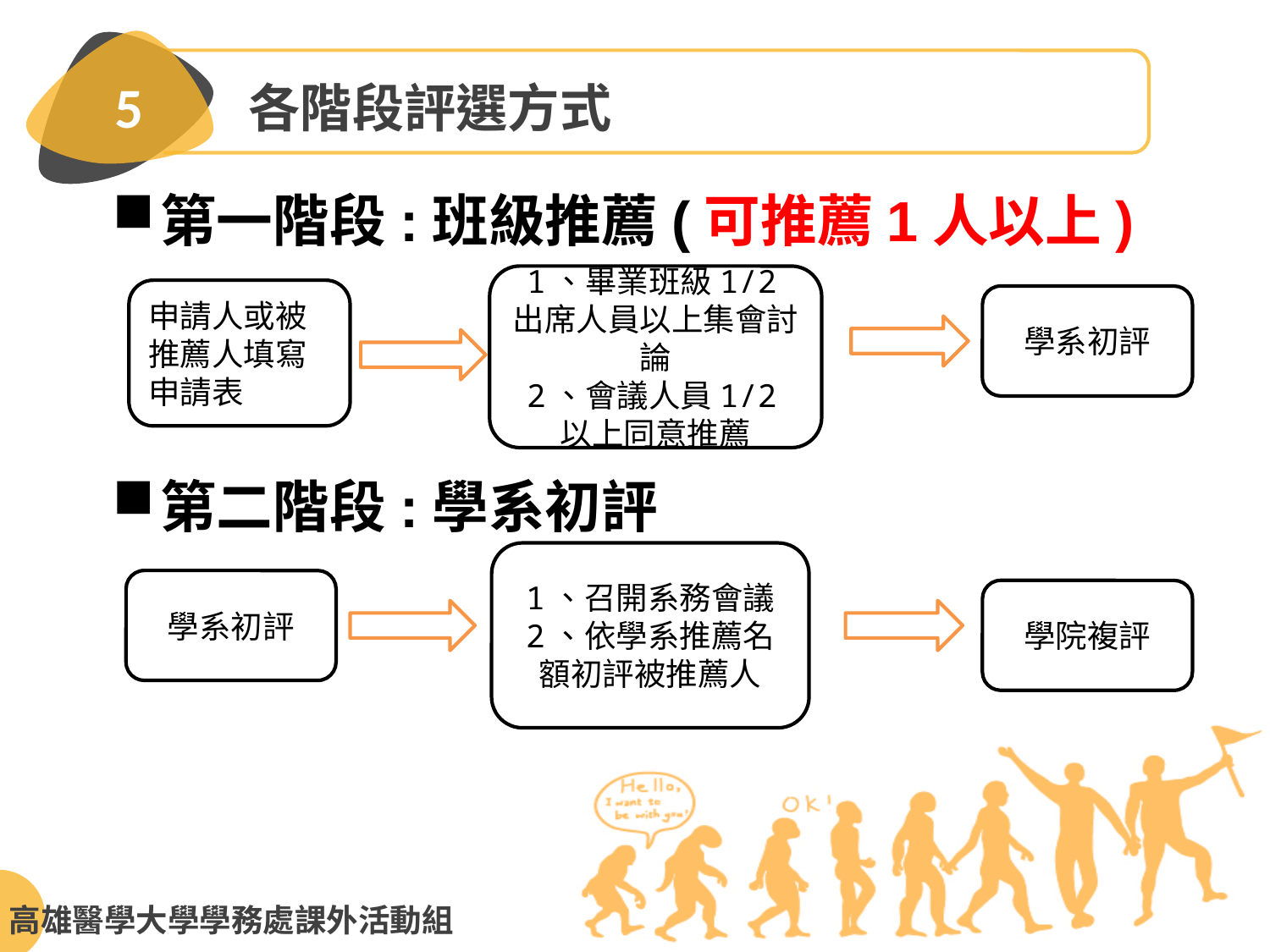

5
各階段評選方式
第一階段:班級推薦(可推薦1人以上)

第二階段:學系初評

1、畢業班級1/2出席人員以上集會討論
2、會議人員1/2以上同意推薦

申請人或被推薦人填寫申請表
學系初評

1、召開系務會議
2、依學系推薦名
額初評被推薦人

學系初評
學院複評